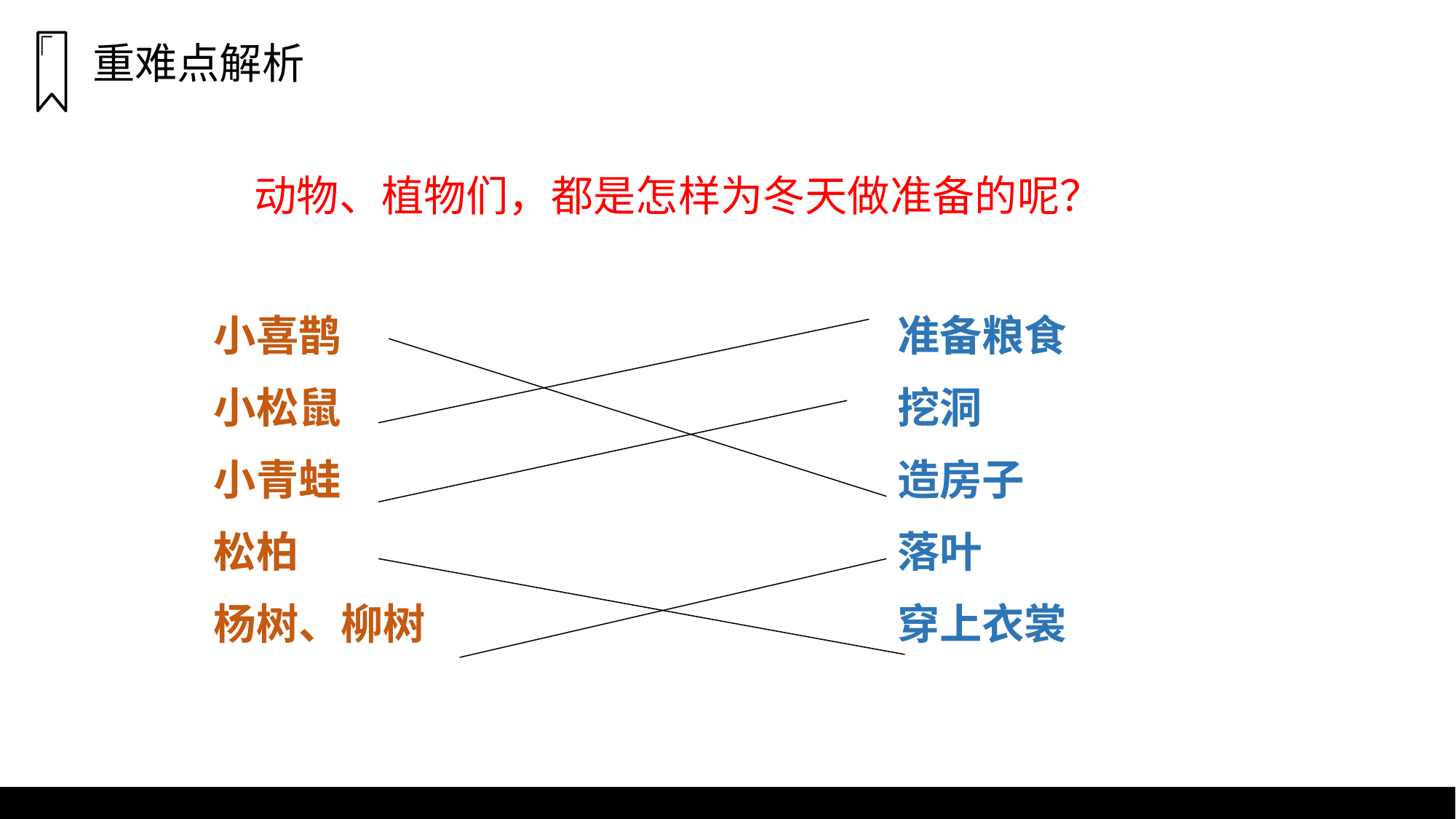

重难点解析
动物、植物们，都是怎样为冬天做准备的呢？

准备粮食
挖洞
造房子
落叶
穿上衣裳
小喜鹊
小松鼠
小青蛙
松柏
杨树、柳树